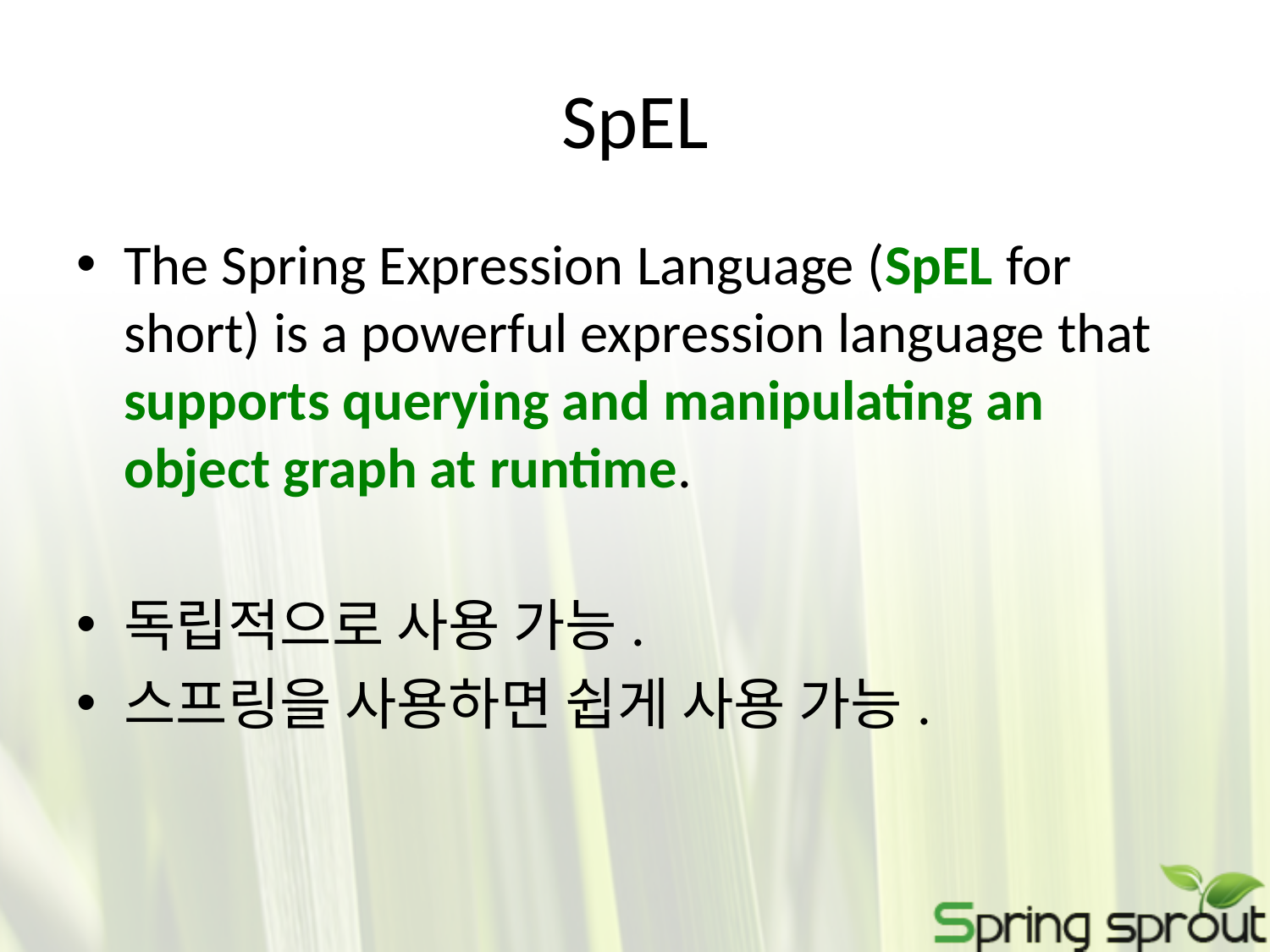

# SpEL
The Spring Expression Language (SpEL for short) is a powerful expression language that supports querying and manipulating an object graph at runtime.

독립적으로 사용 가능.
스프링을 사용하면 쉽게 사용 가능.